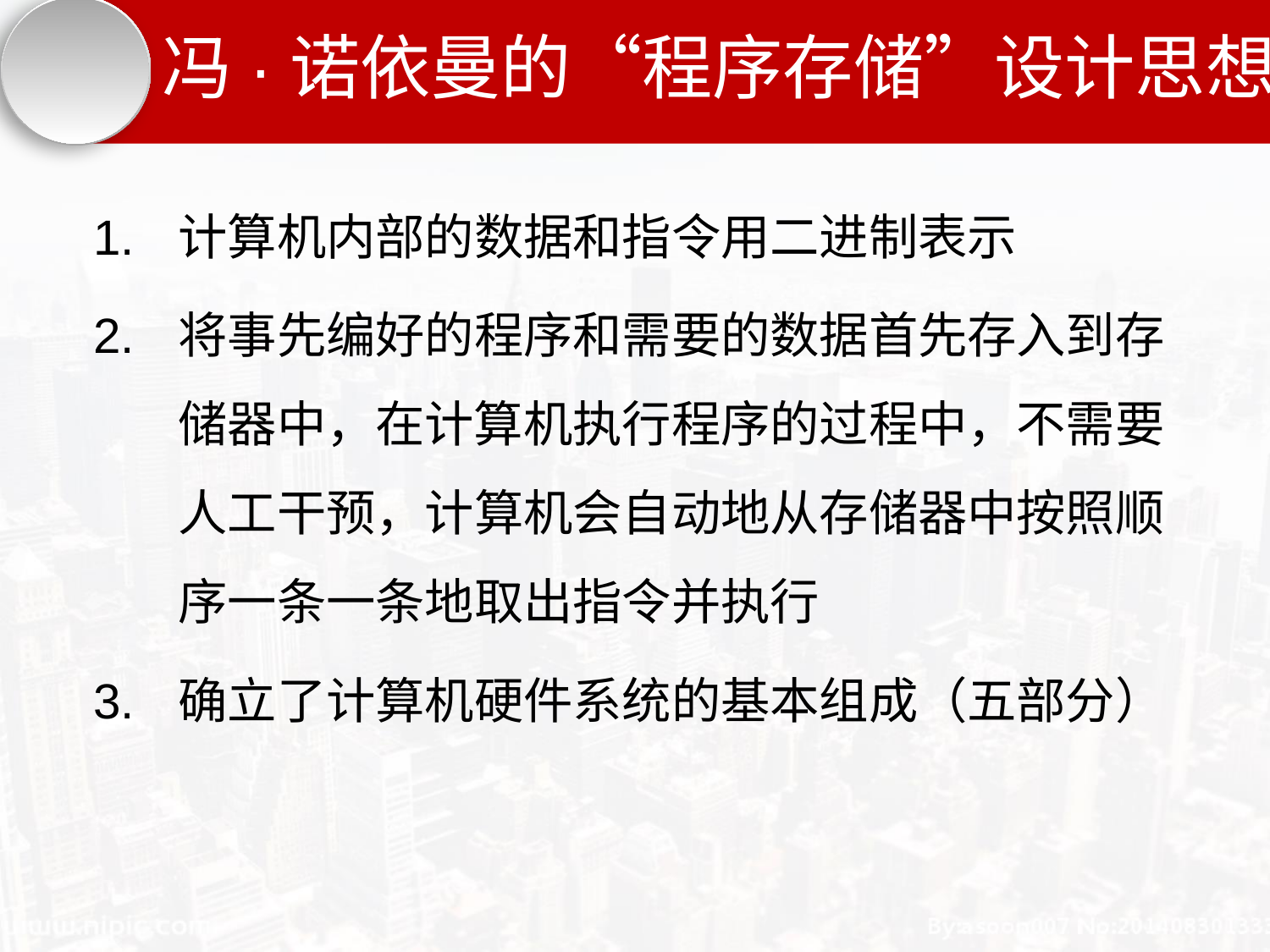

# 冯·诺依曼的“程序存储”设计思想
计算机内部的数据和指令用二进制表示
将事先编好的程序和需要的数据首先存入到存储器中，在计算机执行程序的过程中，不需要人工干预，计算机会自动地从存储器中按照顺序一条一条地取出指令并执行
确立了计算机硬件系统的基本组成（五部分）
18